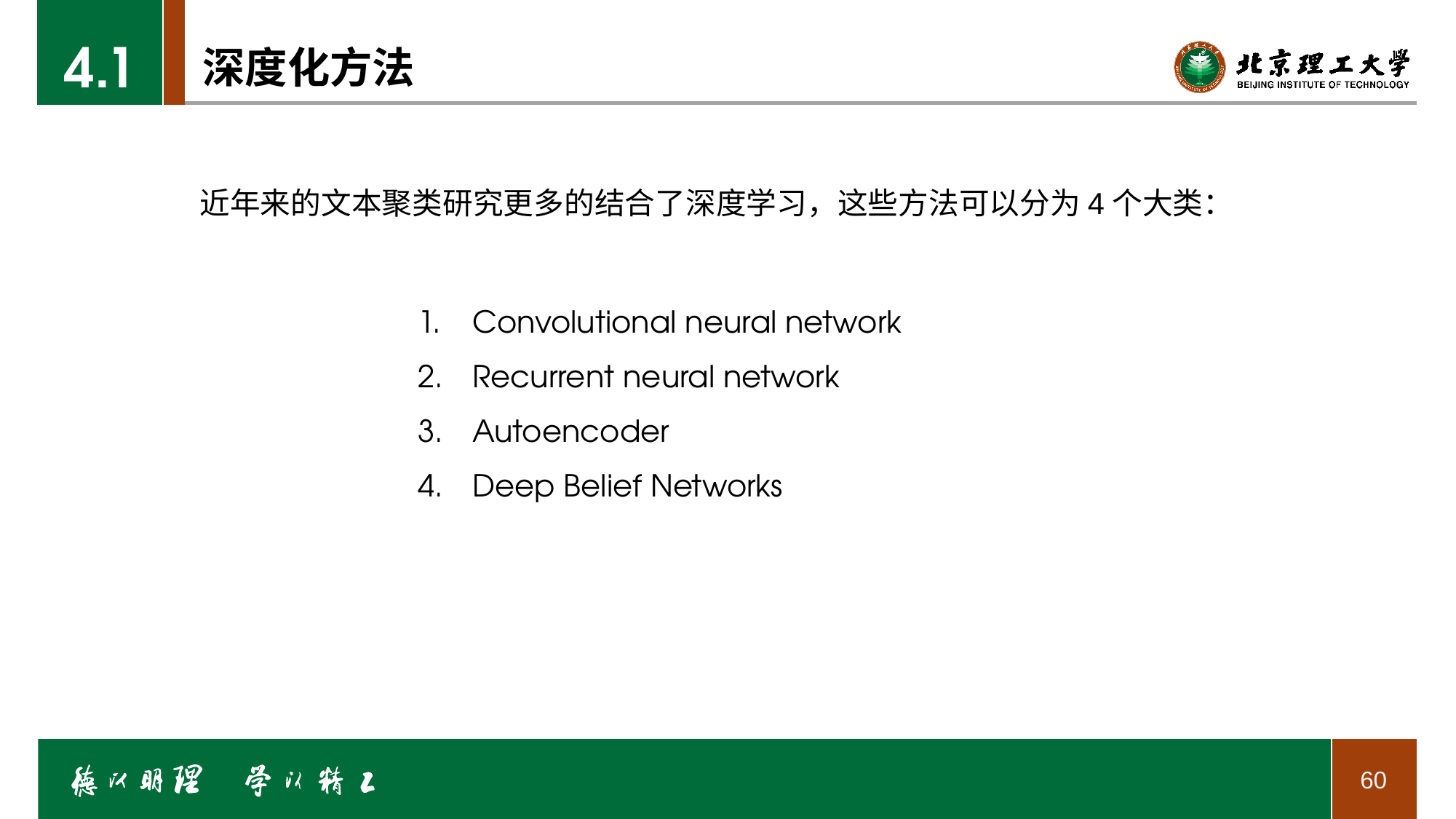

4.1
# 深度化方法
近年来的文本聚类研究更多的结合了深度学习，这些方法可以分为4个大类：
Convolutional neural network
Recurrent neural network
Autoencoder
Deep Belief Networks